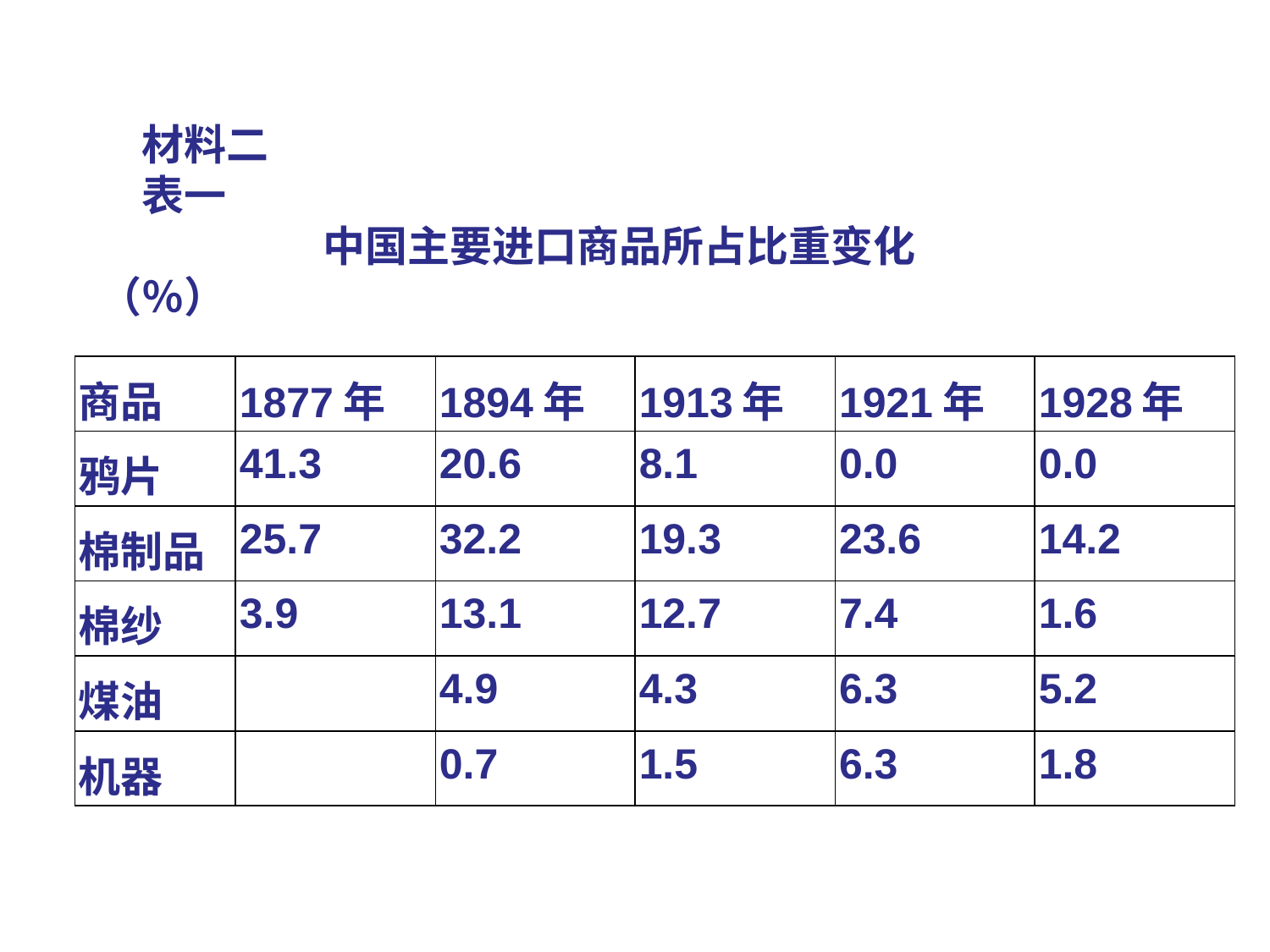

材料二
表一
                  中国主要进口商品所占比重变化（％）
| 商品 | 1877年 | 1894年 | 1913年 | 1921年 | 1928年 |
| --- | --- | --- | --- | --- | --- |
| 鸦片 | 41.3 | 20.6 | 8.1 | 0.0 | 0.0 |
| 棉制品 | 25.7 | 32.2 | 19.3 | 23.6 | 14.2 |
| 棉纱 | 3.9 | 13.1 | 12.7 | 7.4 | 1.6 |
| 煤油 |  | 4.9 | 4.3 | 6.3 | 5.2 |
| 机器 |  | 0.7 | 1.5 | 6.3 | 1.8 |